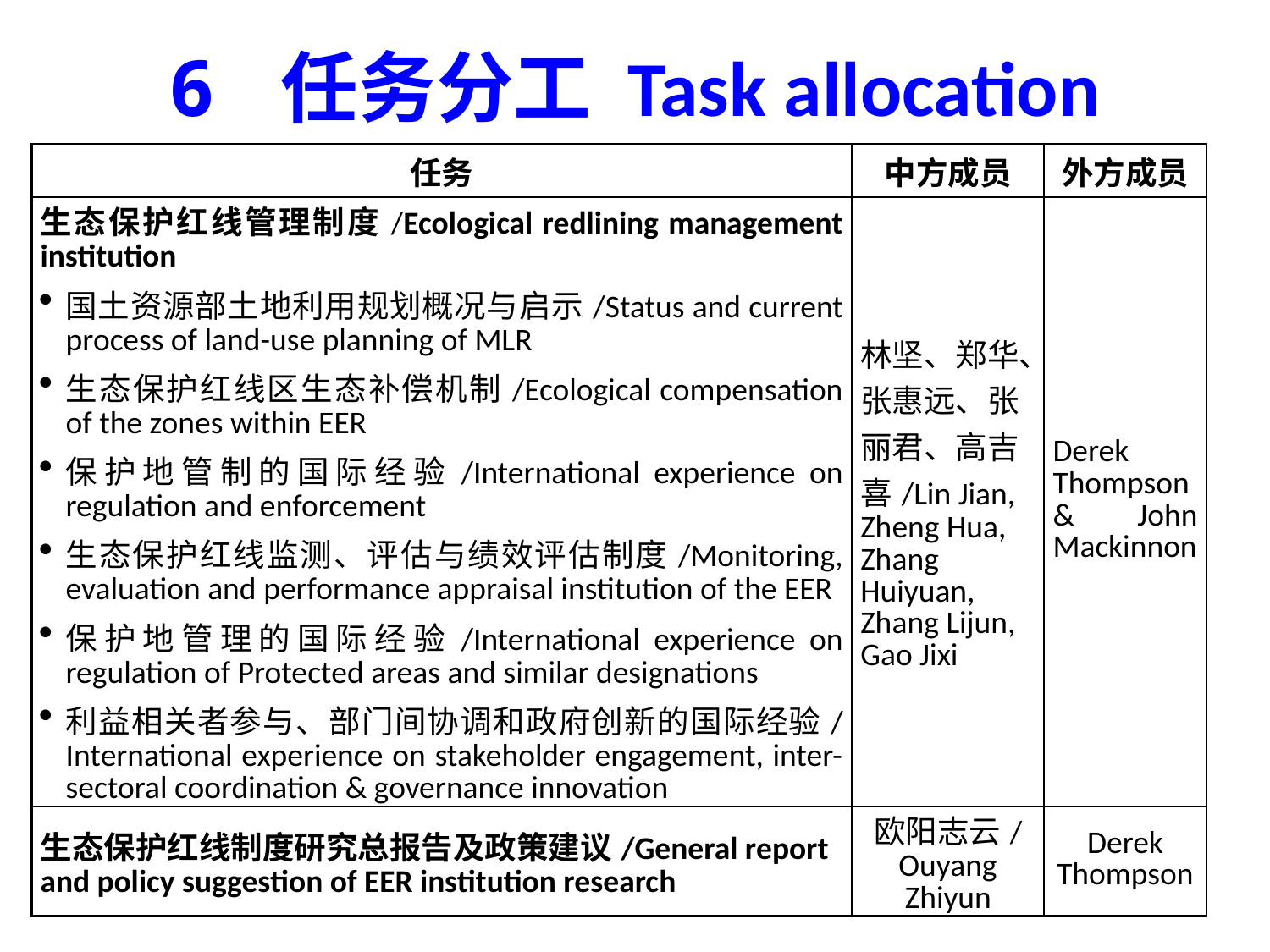

# 6 任务分工 Task allocation
| 任务 | 中方成员 | 外方成员 |
| --- | --- | --- |
| 生态保护红线管理制度/Ecological redlining management institution 国土资源部土地利用规划概况与启示/Status and current process of land-use planning of MLR 生态保护红线区生态补偿机制/Ecological compensation of the zones within EER 保护地管制的国际经验/International experience on regulation and enforcement 生态保护红线监测、评估与绩效评估制度/Monitoring, evaluation and performance appraisal institution of the EER 保护地管理的国际经验/International experience on regulation of Protected areas and similar designations 利益相关者参与、部门间协调和政府创新的国际经验/International experience on stakeholder engagement, inter-sectoral coordination & governance innovation | 林坚、郑华、张惠远、张丽君、高吉喜/Lin Jian, Zheng Hua, Zhang Huiyuan, Zhang Lijun, Gao Jixi | Derek Thompson & John Mackinnon |
| 生态保护红线制度研究总报告及政策建议/General report and policy suggestion of EER institution research | 欧阳志云/Ouyang Zhiyun | Derek Thompson |